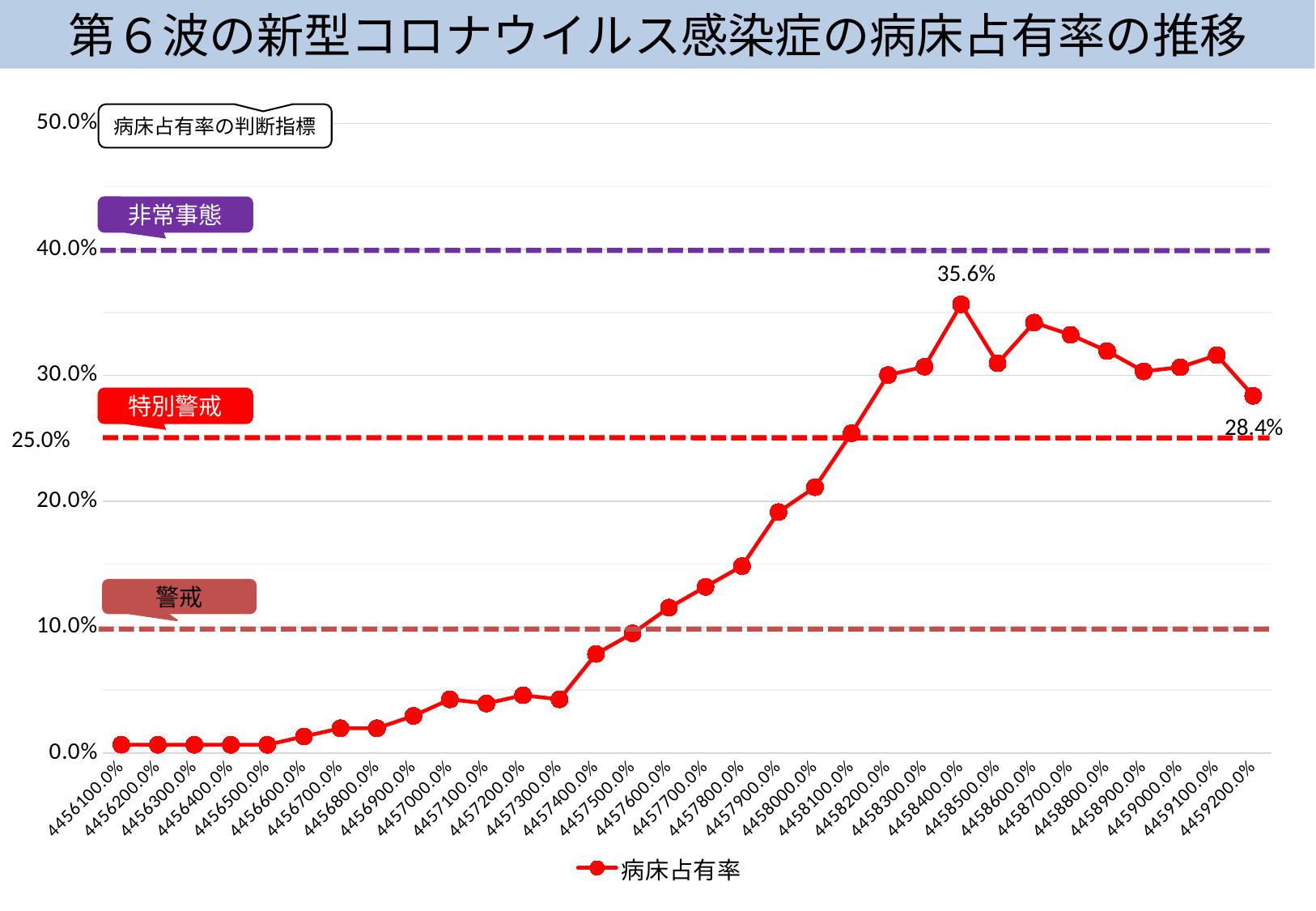

第６波の新型コロナウイルス感染症の病床占有率の推移

### Chart

| Category | 病床占有率 |
|---|---|
| 44561 | 0.006644518272425249 |
| 44562 | 0.006557377049180328 |
| 44563 | 0.006557377049180328 |
| 44564 | 0.006557377049180328 |
| 44565 | 0.006557377049180328 |
| 44566 | 0.013114754098360656 |
| 44567 | 0.019672131147540985 |
| 44568 | 0.019672131147540985 |
| 44569 | 0.029508196721311476 |
| 44570 | 0.04262295081967213 |
| 44571 | 0.03934426229508197 |
| 44572 | 0.04590163934426229 |
| 44573 | 0.04262295081967213 |
| 44574 | 0.07868852459016394 |
| 44575 | 0.09508196721311475 |
| 44576 | 0.11551155115511552 |
| 44577 | 0.132013201320132 |
| 44578 | 0.1485148514851485 |
| 44579 | 0.19141914191419143 |
| 44580 | 0.2112211221122112 |
| 44581 | 0.25412541254125415 |
| 44582 | 0.3003300330033004 |
| 44583 | 0.3069306930693069 |
| 44584 | 0.3564356435643564 |
| 44585 | 0.3096774193548387 |
| 44586 | 0.3419354838709677 |
| 44587 | 0.33225806451612905 |
| 44588 | 0.3193548387096774 |
| 44589 | 0.3032258064516129 |
| 44590 | 0.3064516129032258 |
| 44591 | 0.3161290322580645 |
| 44592 | 0.2838709677419355 |
病床占有率の判断指標
非常事態

35.6%
特別警戒
28.4%
25.0%

警戒